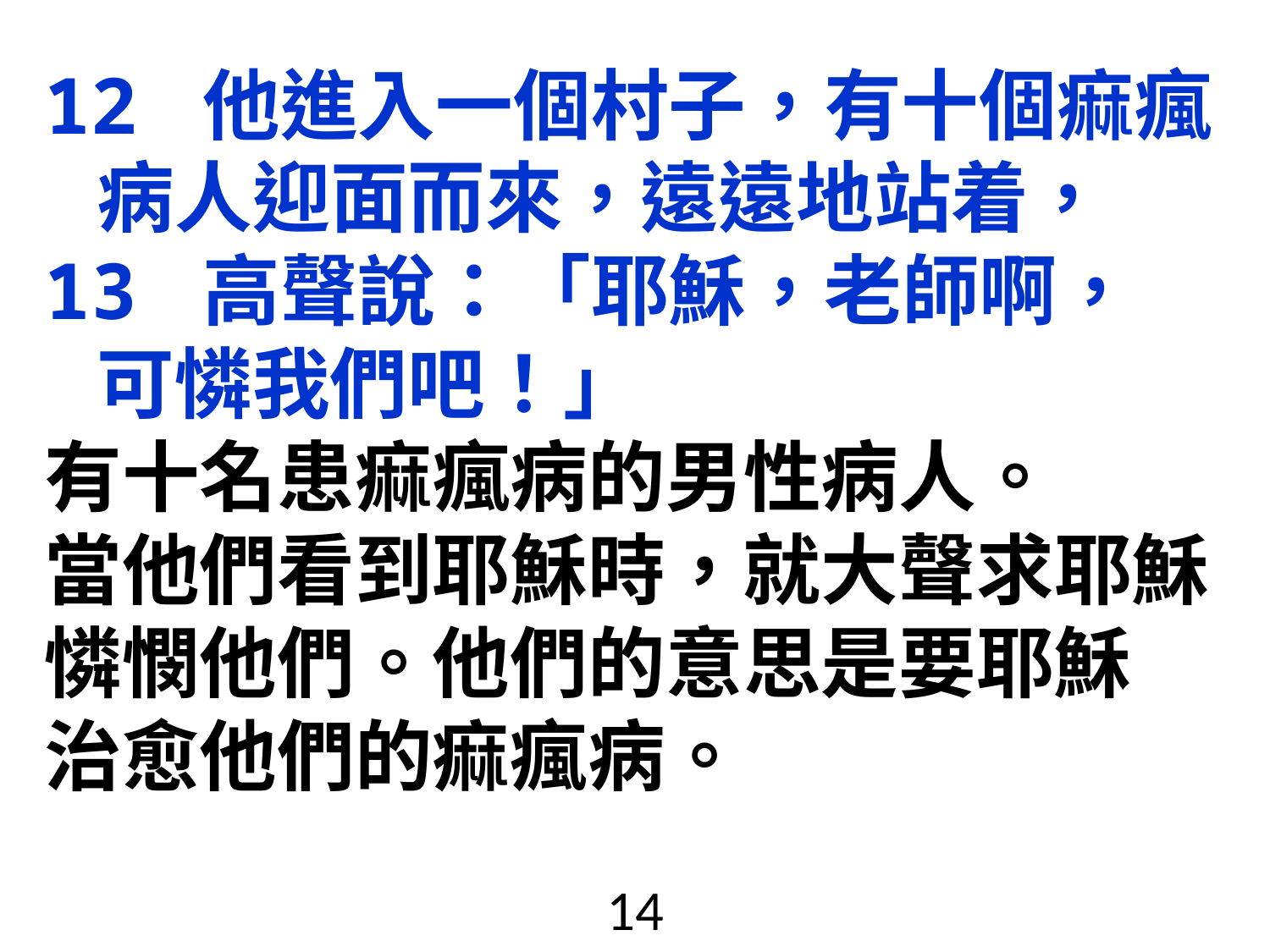

# 12 他進入一個村子，有十個痲瘋 病人迎面而來，遠遠地站着， 13 高聲說：「耶穌，老師啊， 可憐我們吧！」 有十名患痲瘋病的男性病人。 當他們看到耶穌時，就大聲求耶穌憐憫他們。他們的意思是要耶穌 治愈他們的痲瘋病。
14